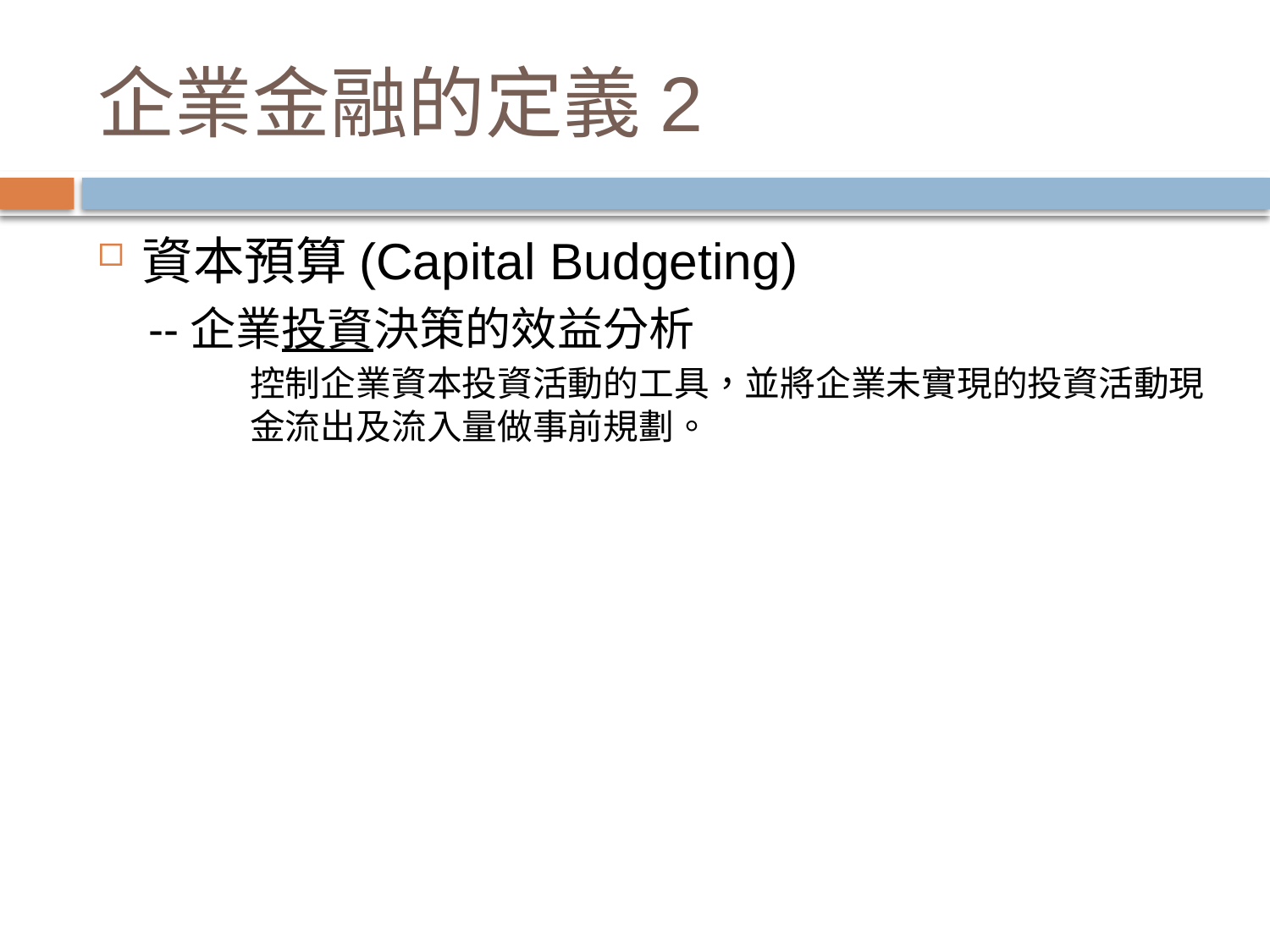

# 企業金融的定義2
資本預算(Capital Budgeting)
--企業投資決策的效益分析
控制企業資本投資活動的工具，並將企業未實現的投資活動現金流出及流入量做事前規劃。